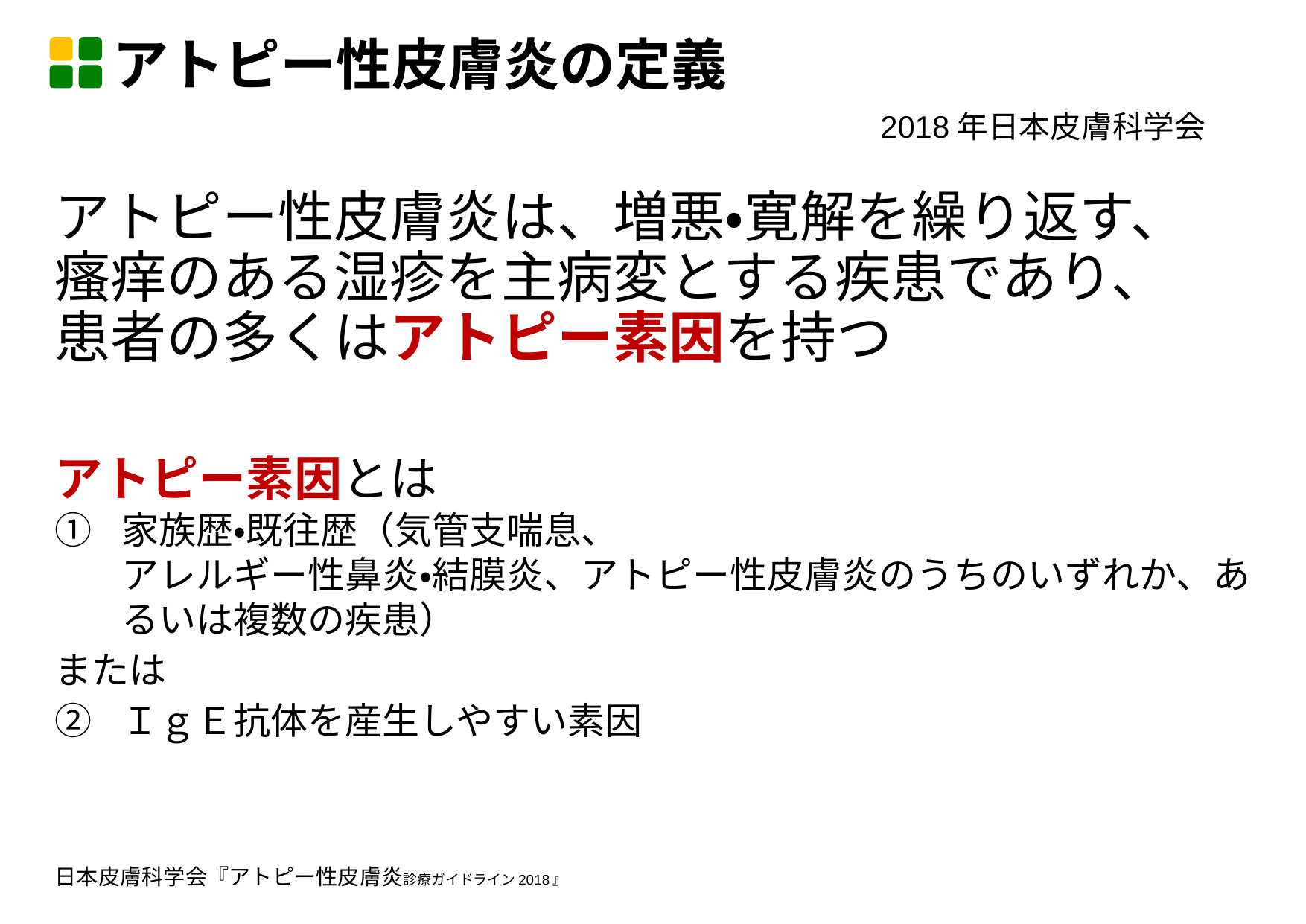

アトピー性皮膚炎の定義

2018年日本皮膚科学会
アトピー性皮膚炎は、増悪・寛解を繰り返す、
瘙痒のある湿疹を主病変とする疾患であり、
患者の多くはアトピー素因を持つ

アトピー素因とは
①	家族歴・既往歴（気管支喘息、
アレルギー性鼻炎・結膜炎、アトピー性皮膚炎のうちのいずれか、あるいは複数の疾患）
または
②	ＩｇＥ抗体を産生しやすい素因
日本皮膚科学会『アトピー性皮膚炎診療ガイドライン2018』